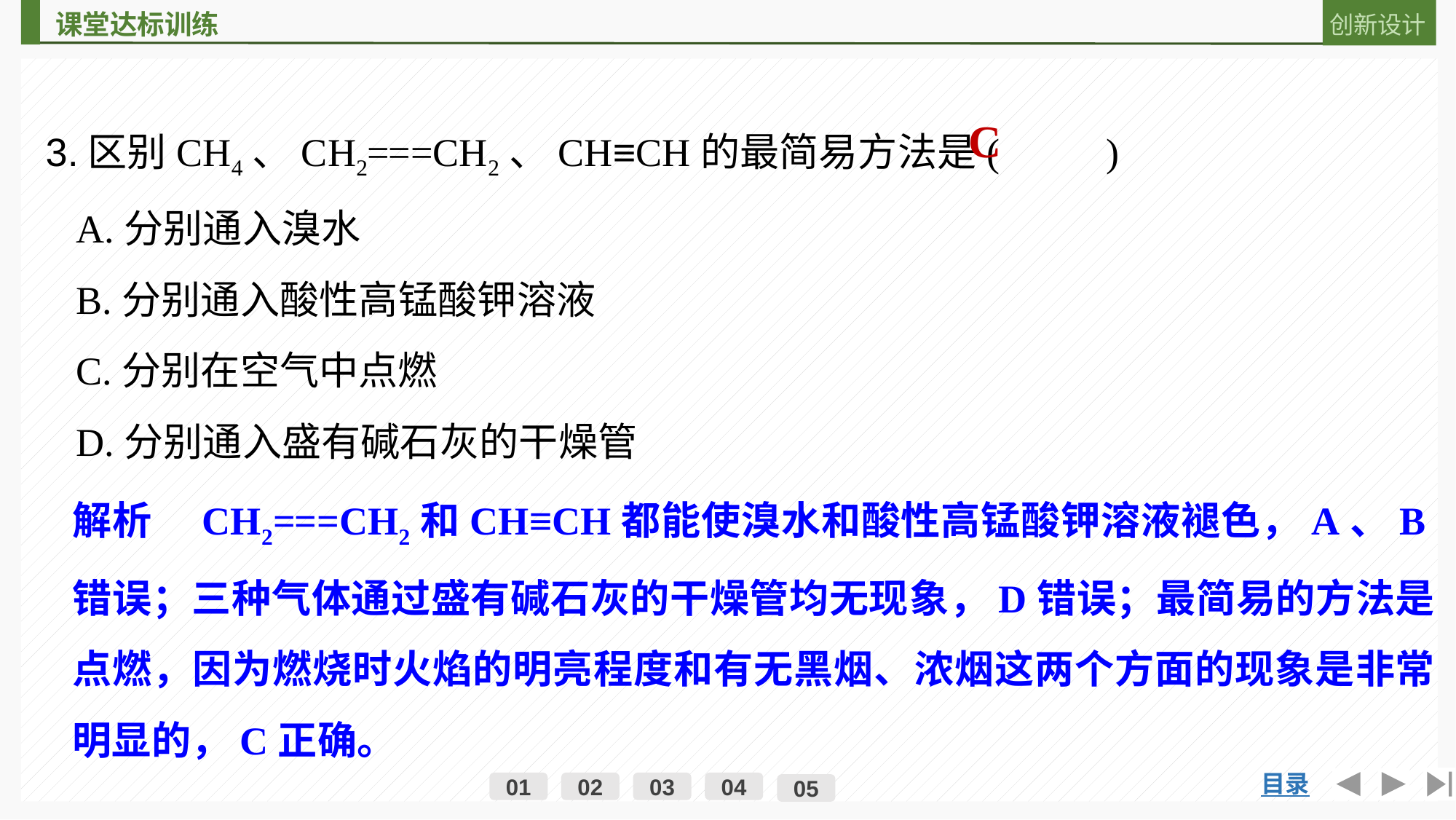

3.区别CH4、CH2===CH2、CH≡CH的最简易方法是(　　 )
C
A.分别通入溴水
B.分别通入酸性高锰酸钾溶液
C.分别在空气中点燃
D.分别通入盛有碱石灰的干燥管
解析　CH2===CH2和CH≡CH都能使溴水和酸性高锰酸钾溶液褪色，A、B错误；三种气体通过盛有碱石灰的干燥管均无现象，D错误；最简易的方法是点燃，因为燃烧时火焰的明亮程度和有无黑烟、浓烟这两个方面的现象是非常明显的，C正确。